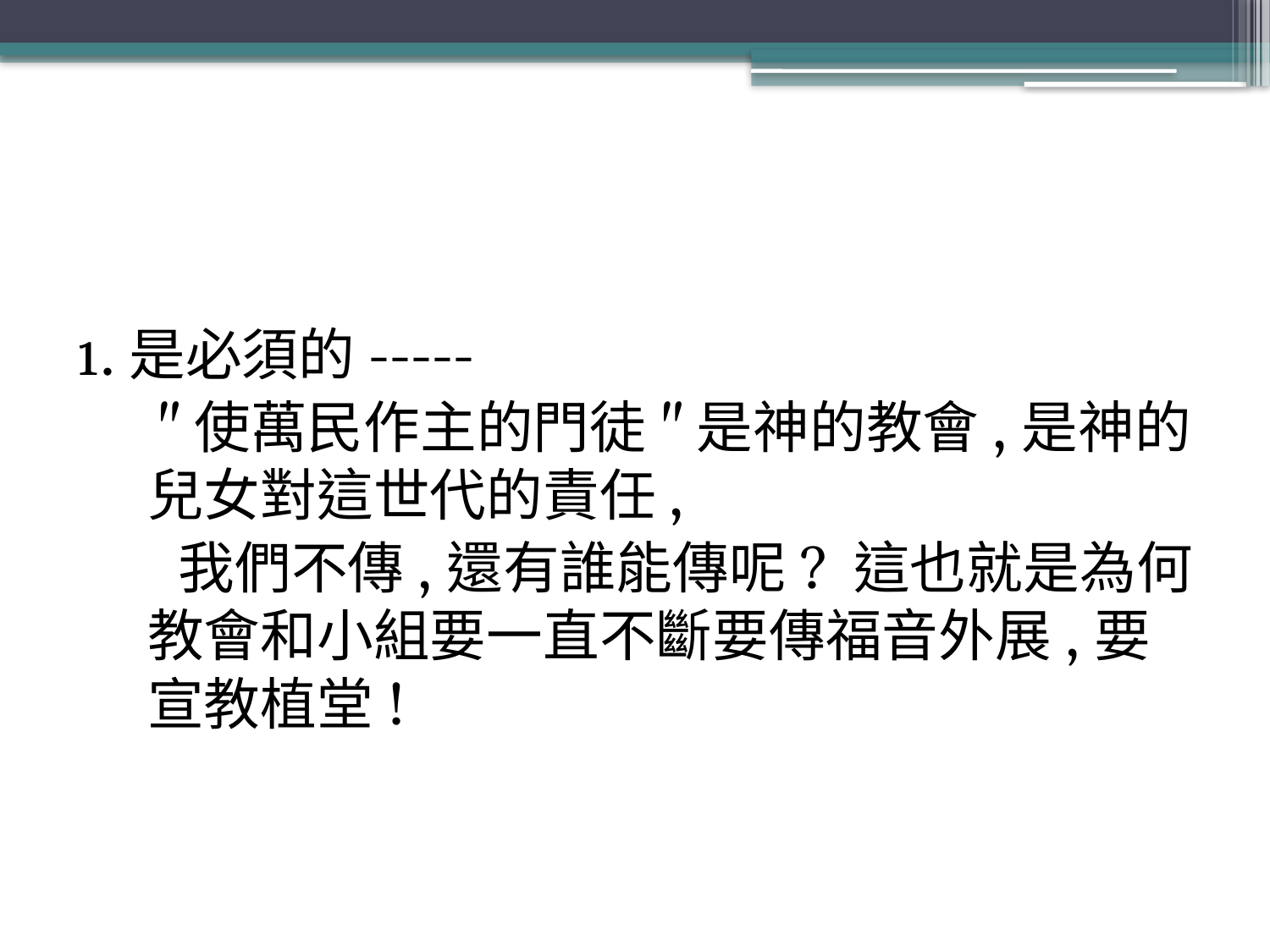

#
1.是必須的-----
      "使萬民作主的門徒"是神的教會,是神的兒女對這世代的責任,
       我們不傳,還有誰能傳呢? 這也就是為何教會和小組要一直不斷要傳福音外展,要宣教植堂!